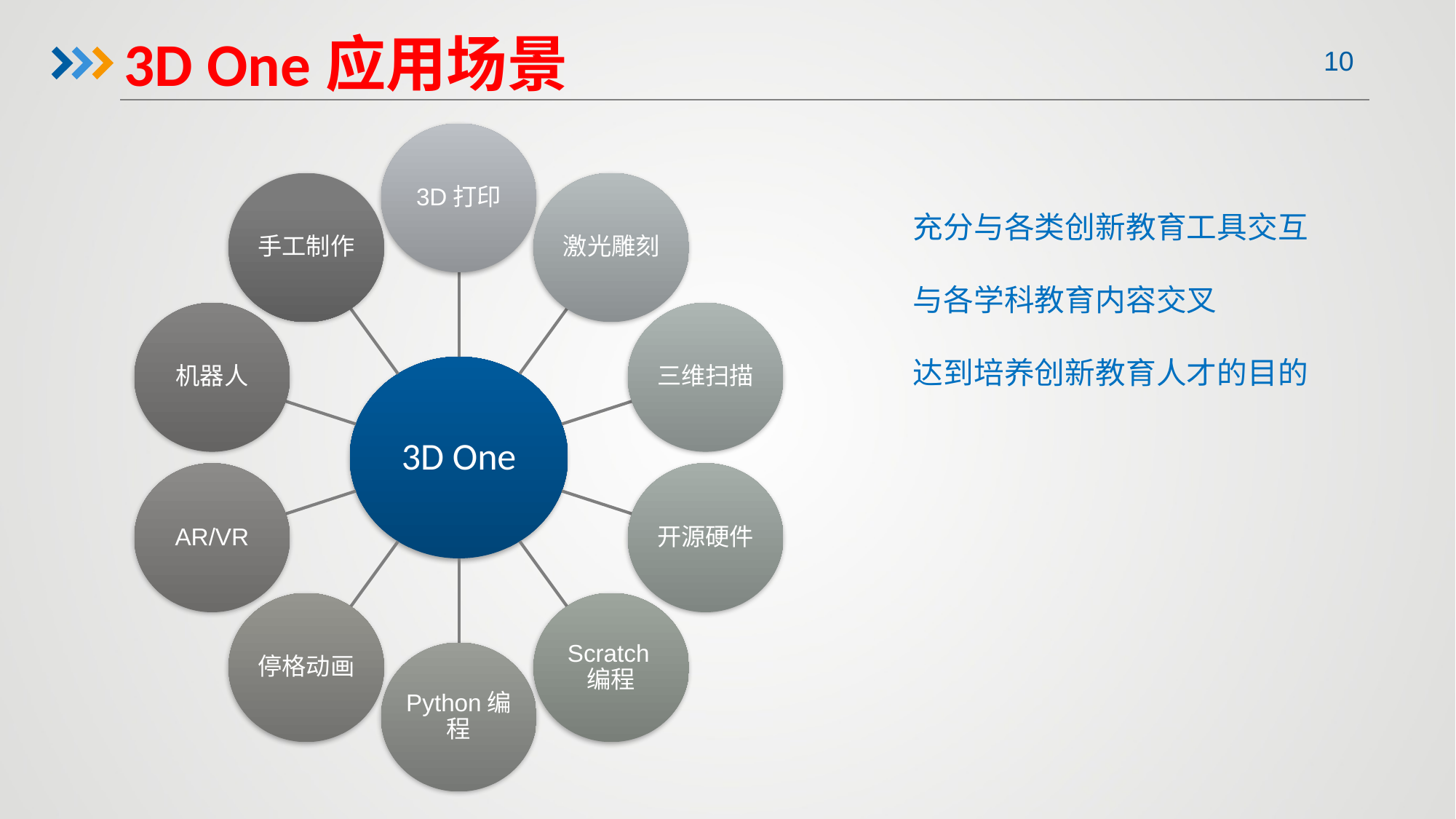

3D One应用场景
3D One

3D打印

激光雕刻

三维扫描

开源硬件

Scratch编程

Python编程

停格动画

AR/VR

机器人

手工制作
充分与各类创新教育工具交互

与各学科教育内容交叉

达到培养创新教育人才的目的